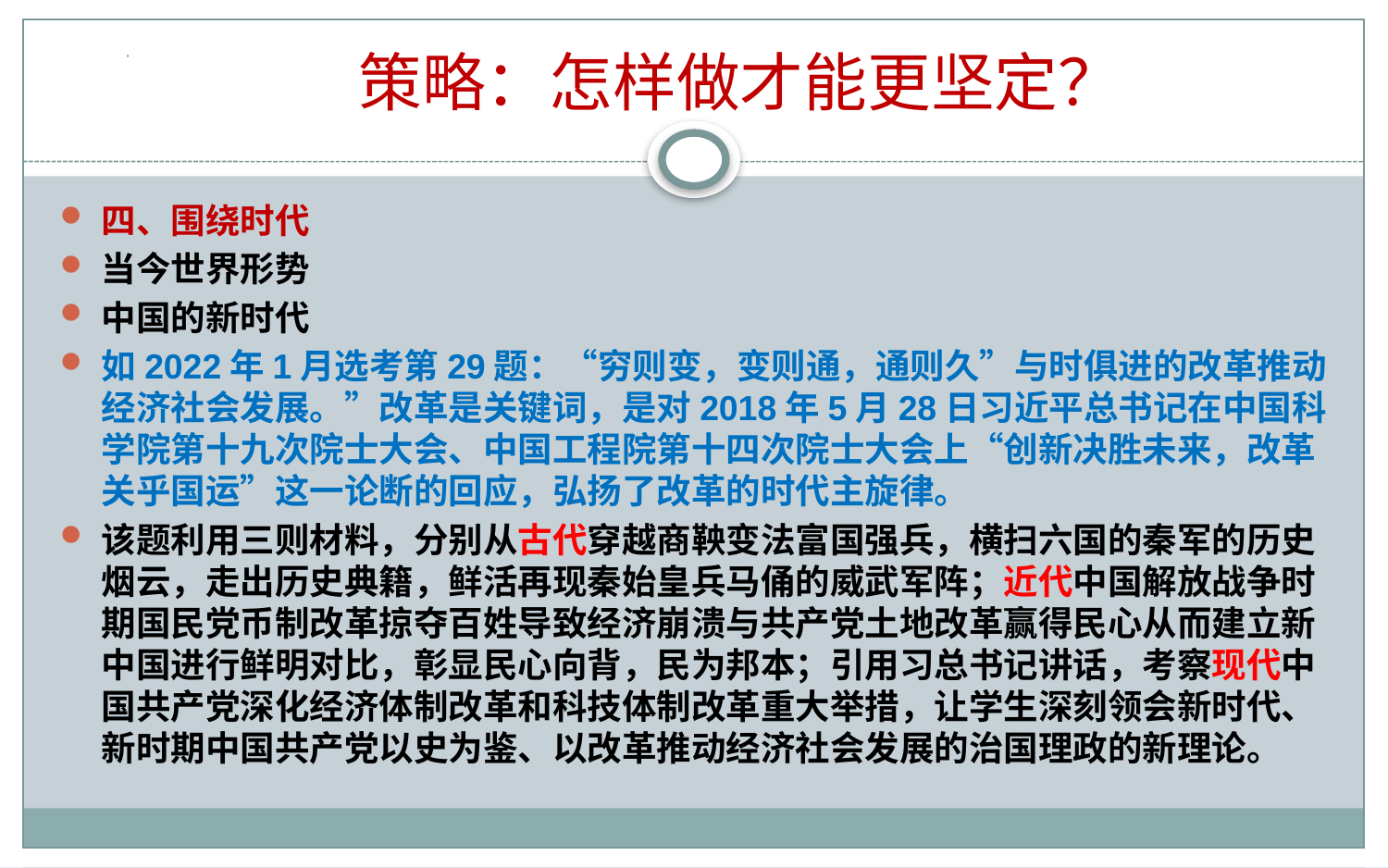

策略：怎样做才能更坚定？
四、围绕时代
当今世界形势
中国的新时代
如2022年1月选考第29题：“穷则变，变则通，通则久”与时俱进的改革推动经济社会发展。”改革是关键词，是对2018年5月28日习近平总书记在中国科学院第十九次院士大会、中国工程院第十四次院士大会上“创新决胜未来，改革关乎国运”这一论断的回应，弘扬了改革的时代主旋律。
该题利用三则材料，分别从古代穿越商鞅变法富国强兵，横扫六国的秦军的历史烟云，走出历史典籍，鲜活再现秦始皇兵马俑的威武军阵；近代中国解放战争时期国民党币制改革掠夺百姓导致经济崩溃与共产党土地改革赢得民心从而建立新中国进行鲜明对比，彰显民心向背，民为邦本；引用习总书记讲话，考察现代中国共产党深化经济体制改革和科技体制改革重大举措，让学生深刻领会新时代、新时期中国共产党以史为鉴、以改革推动经济社会发展的治国理政的新理论。